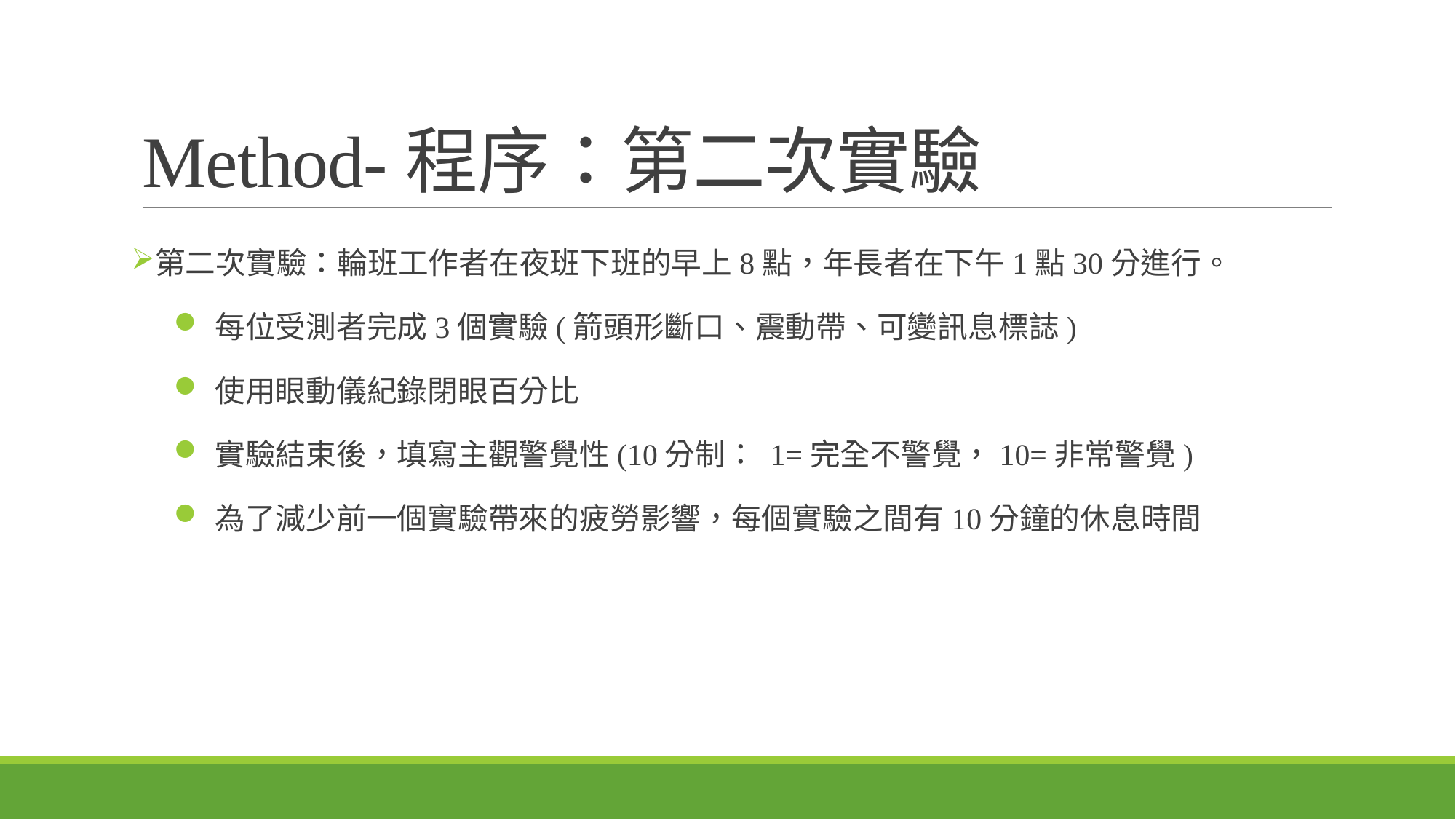

# Method-程序：第二次實驗
第二次實驗：輪班工作者在夜班下班的早上8點，年長者在下午1點30分進行。
每位受測者完成3個實驗(箭頭形斷口、震動帶、可變訊息標誌)
使用眼動儀紀錄閉眼百分比
實驗結束後，填寫主觀警覺性(10分制： 1=完全不警覺，10=非常警覺)
為了減少前一個實驗帶來的疲勞影響，每個實驗之間有10分鐘的休息時間